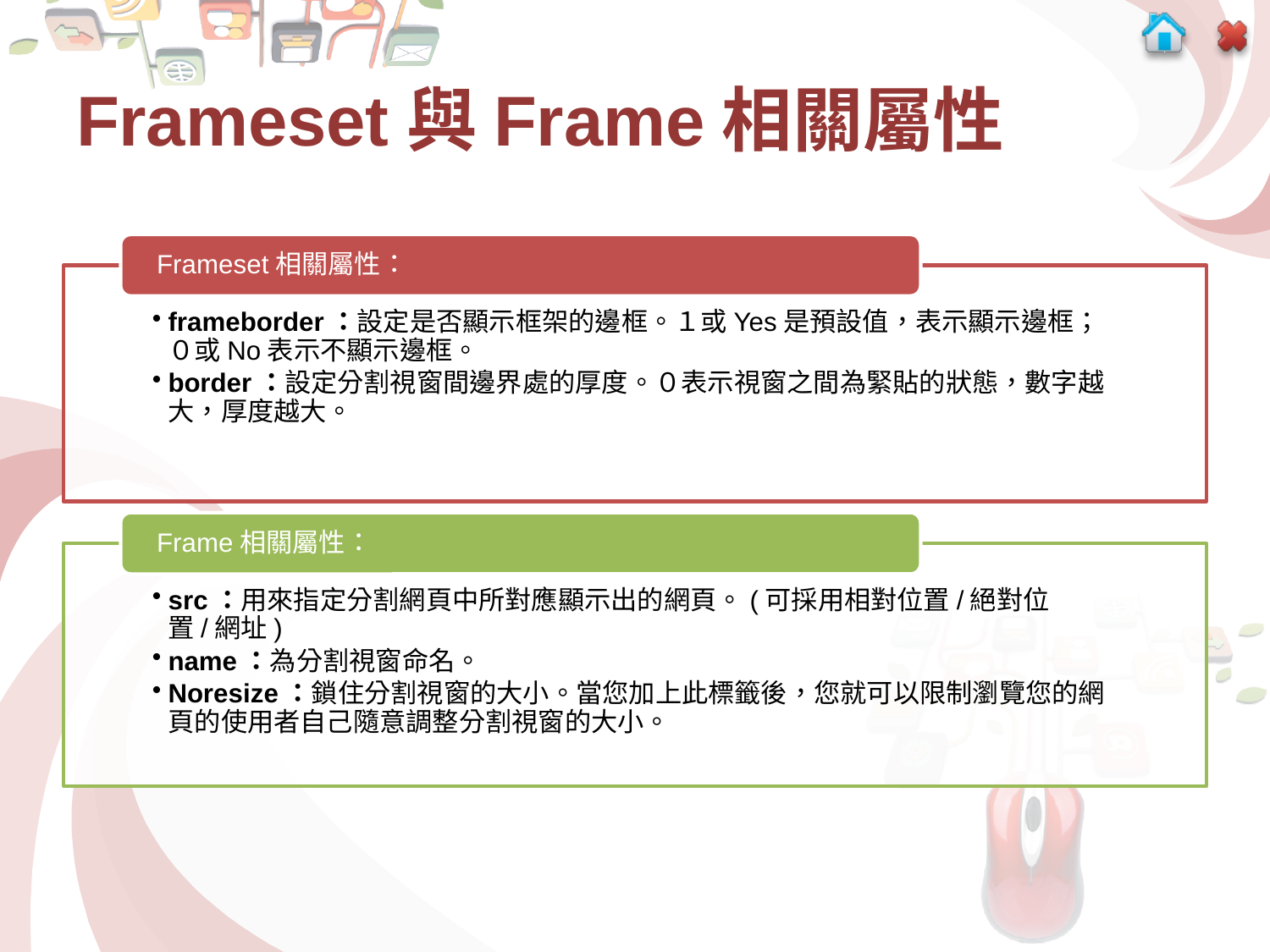

# Frameset與Frame相關屬性
frameborder：設定是否顯示框架的邊框。１或Yes是預設值，表示顯示邊框；０或No表示不顯示邊框。
border：設定分割視窗間邊界處的厚度。０表示視窗之間為緊貼的狀態，數字越大，厚度越大。
Frameset相關屬性：
src：用來指定分割網頁中所對應顯示出的網頁。(可採用相對位置/絕對位置/網址)
name：為分割視窗命名。
Noresize：鎖住分割視窗的大小。當您加上此標籤後，您就可以限制瀏覽您的網頁的使用者自己隨意調整分割視窗的大小。
Frame相關屬性：